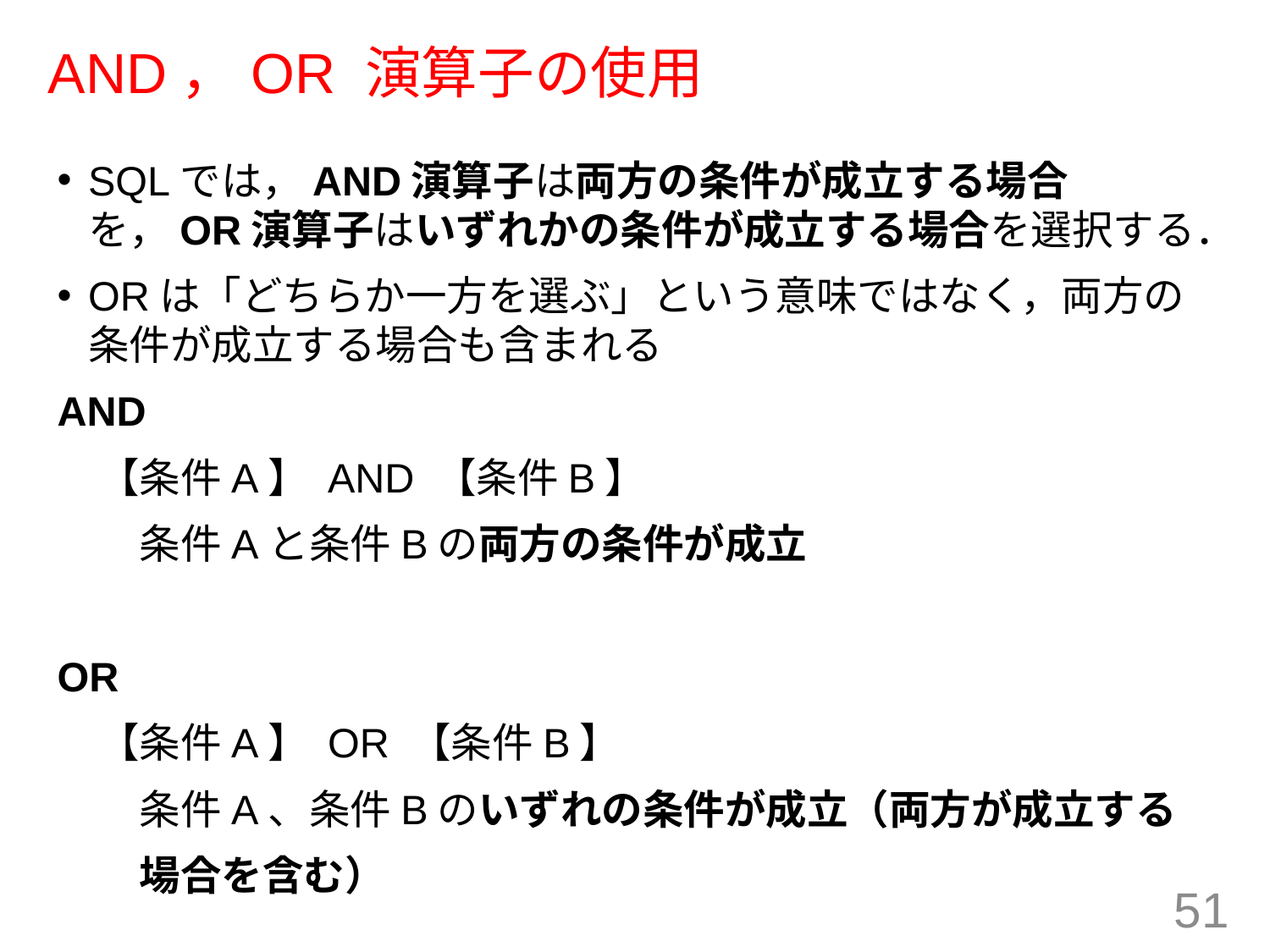

# AND，OR 演算子の使用
SQLでは，AND演算子は両方の条件が成立する場合を，OR演算子はいずれかの条件が成立する場合を選択する．
ORは「どちらか一方を選ぶ」という意味ではなく，両方の条件が成立する場合も含まれる
AND
　【条件A】 AND 【条件B】
　　条件Aと条件Bの両方の条件が成立

OR
　【条件A】 OR 【条件B】
　　条件A、条件Bのいずれの条件が成立（両方が成立する
　　場合を含む）

51